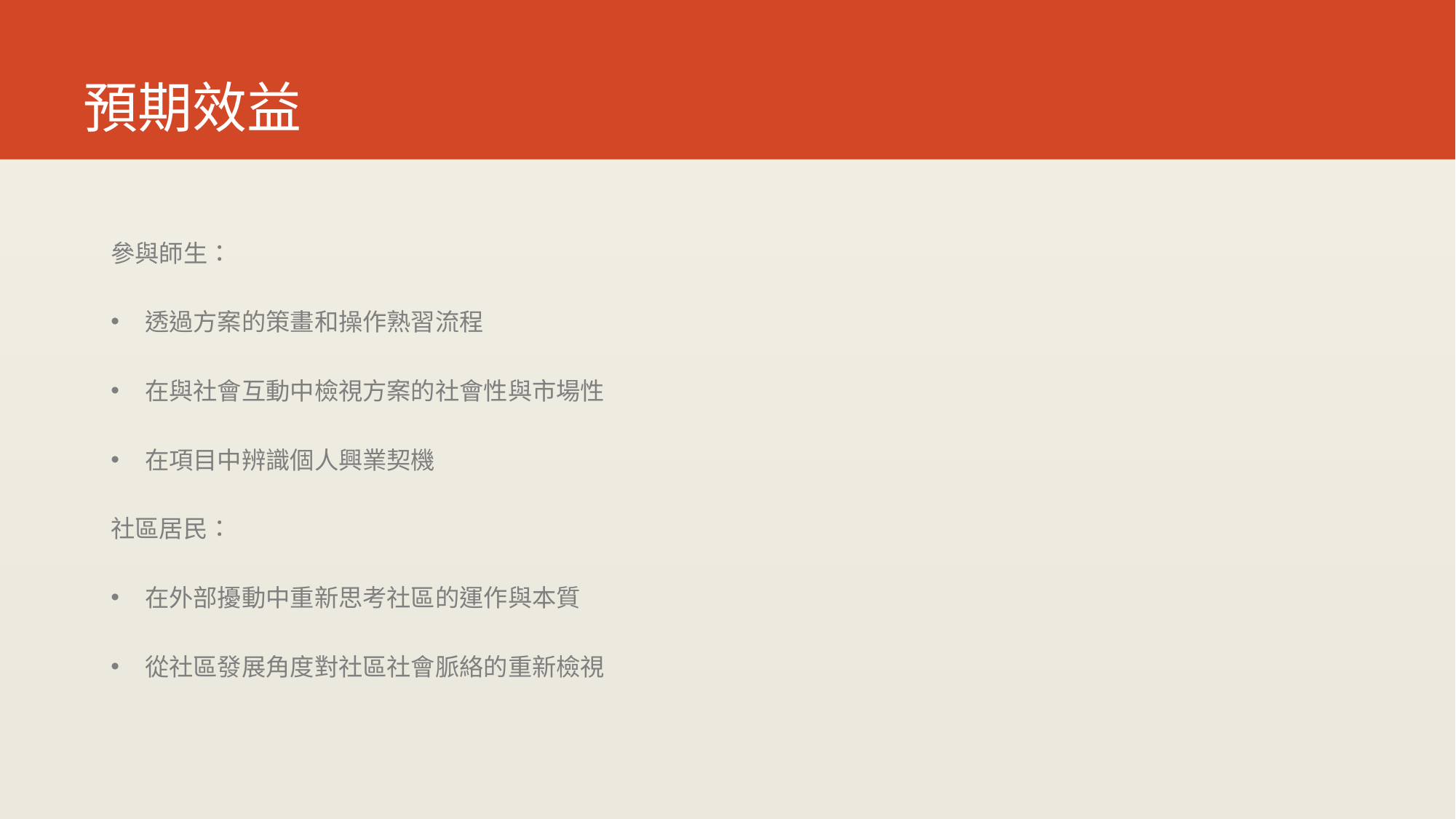

# 預期效益
參與師生：
透過方案的策畫和操作熟習流程
在與社會互動中檢視方案的社會性與市場性
在項目中辨識個人興業契機
社區居民：
在外部擾動中重新思考社區的運作與本質
從社區發展角度對社區社會脈絡的重新檢視